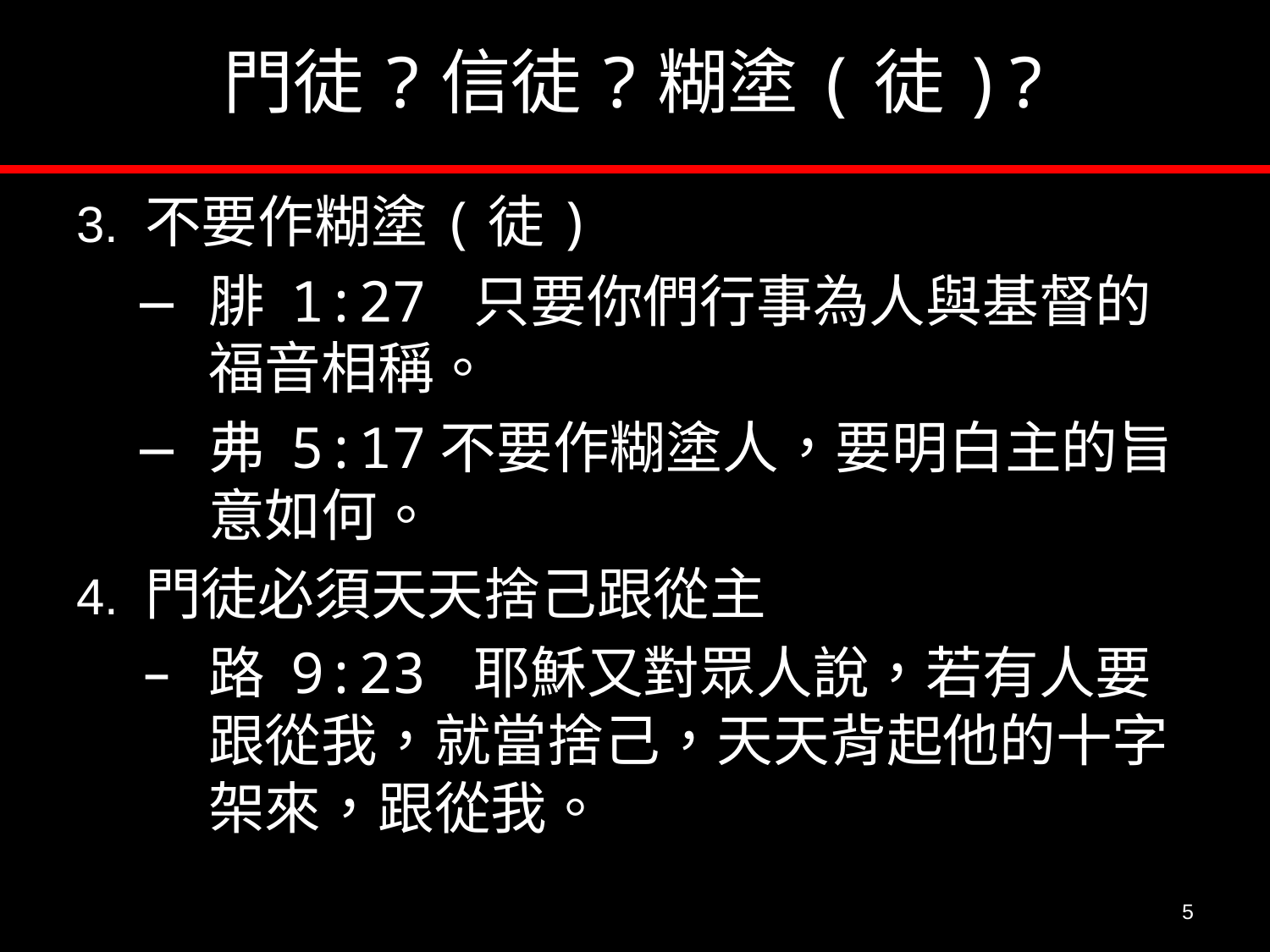

# 門徒?信徒?糊塗(徒)?
不要作糊塗(徒)
腓 1:27 只要你們行事為人與基督的福音相稱。
弗 5:17不要作糊塗人，要明白主的旨意如何。
門徒必須天天捨己跟從主
路 9:23 耶穌又對眾人說，若有人要跟從我，就當捨己，天天背起他的十字架來，跟從我。
5